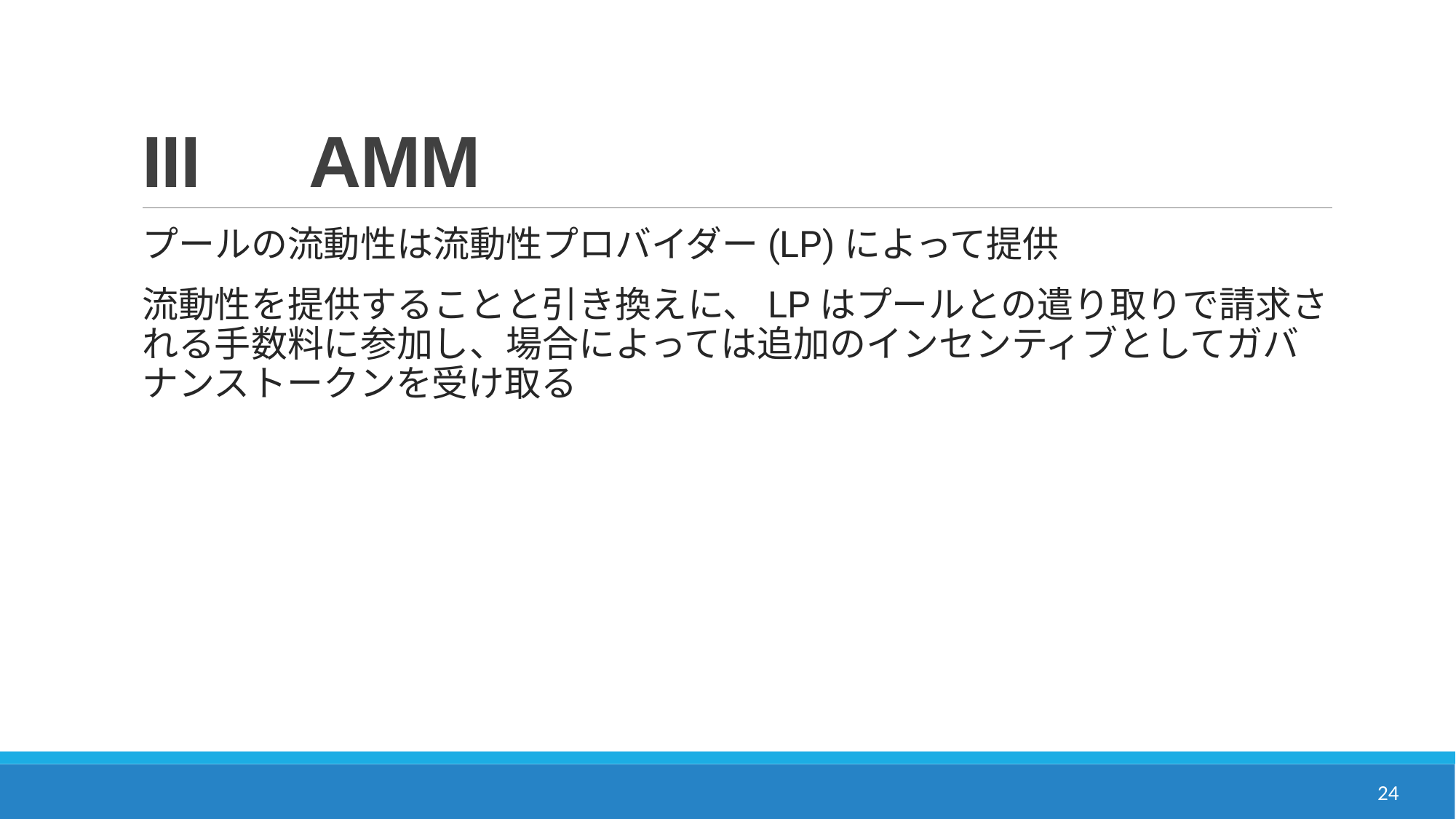

# III　AMM
プールの流動性は流動性プロバイダー(LP)によって提供
流動性を提供することと引き換えに、LPはプールとの遣り取りで請求される手数料に参加し、場合によっては追加のインセンティブとしてガバナンストークンを受け取る

24